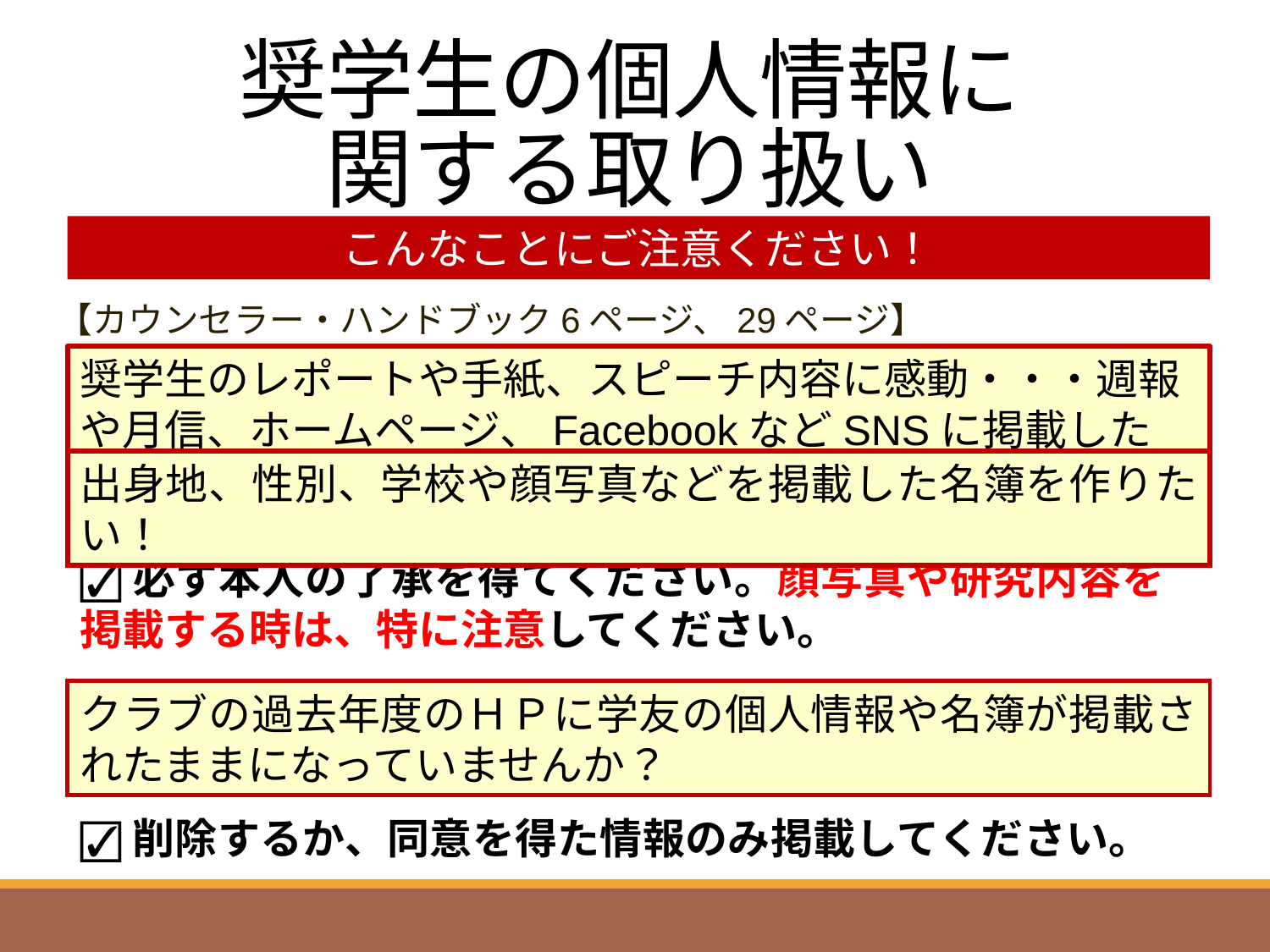

# 奨学生の個人情報に 関する取り扱い
こんなことにご注意ください！
【カウンセラー・ハンドブック6ページ、29ページ】

奨学生のレポートや手紙、スピーチ内容に感動・・・週報や月信、ホームページ、FacebookなどSNSに掲載したい！
出身地、性別、学校や顔写真などを掲載した名簿を作りたい！
☑必ず本人の了承を得てください。顔写真や研究内容を掲載する時は、特に注意してください。
クラブの過去年度のＨＰに学友の個人情報や名簿が掲載されたままになっていませんか？
☑削除するか、同意を得た情報のみ掲載してください。